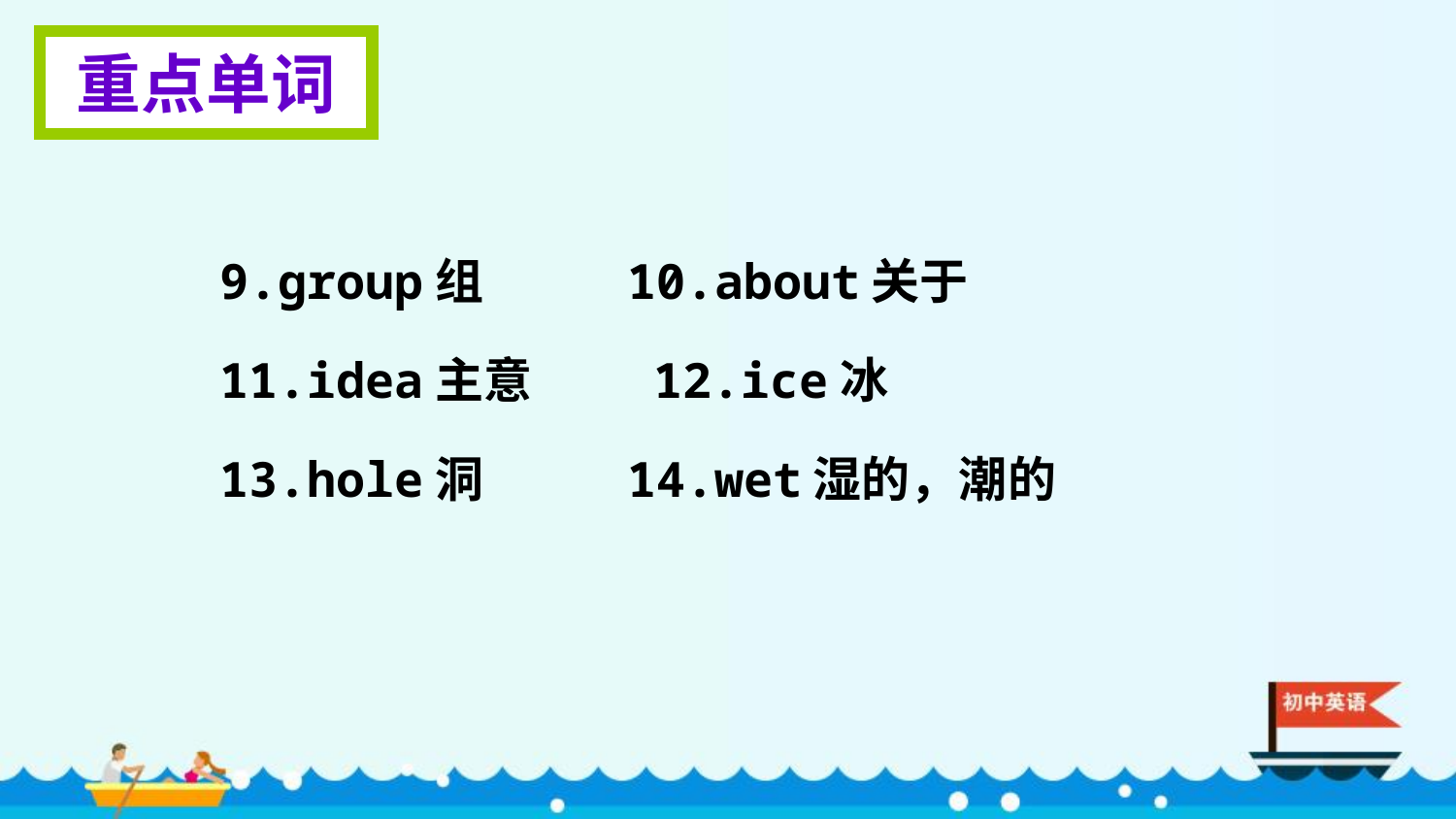

重点单词
9.group组            10.about关于
11.idea主意          12.ice冰
13.hole洞            14.wet湿的，潮的